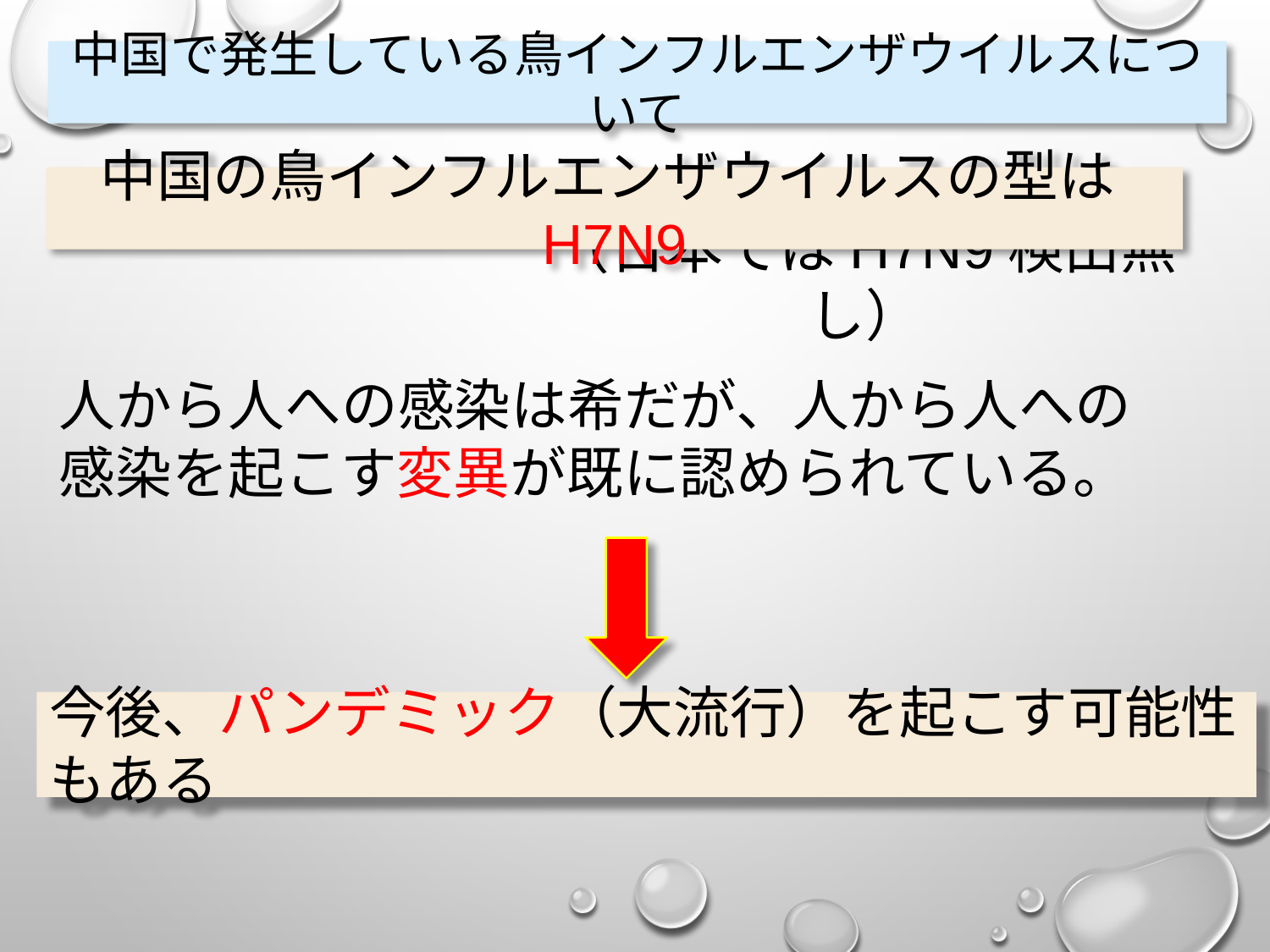

中国で発生している鳥インフルエンザウイルスについて
中国の鳥インフルエンザウイルスの型はH7N9
（日本ではH7N9検出無し）
人から人への感染は希だが、人から人への
感染を起こす変異が既に認められている。

今後、パンデミック（大流行）を起こす可能性もある